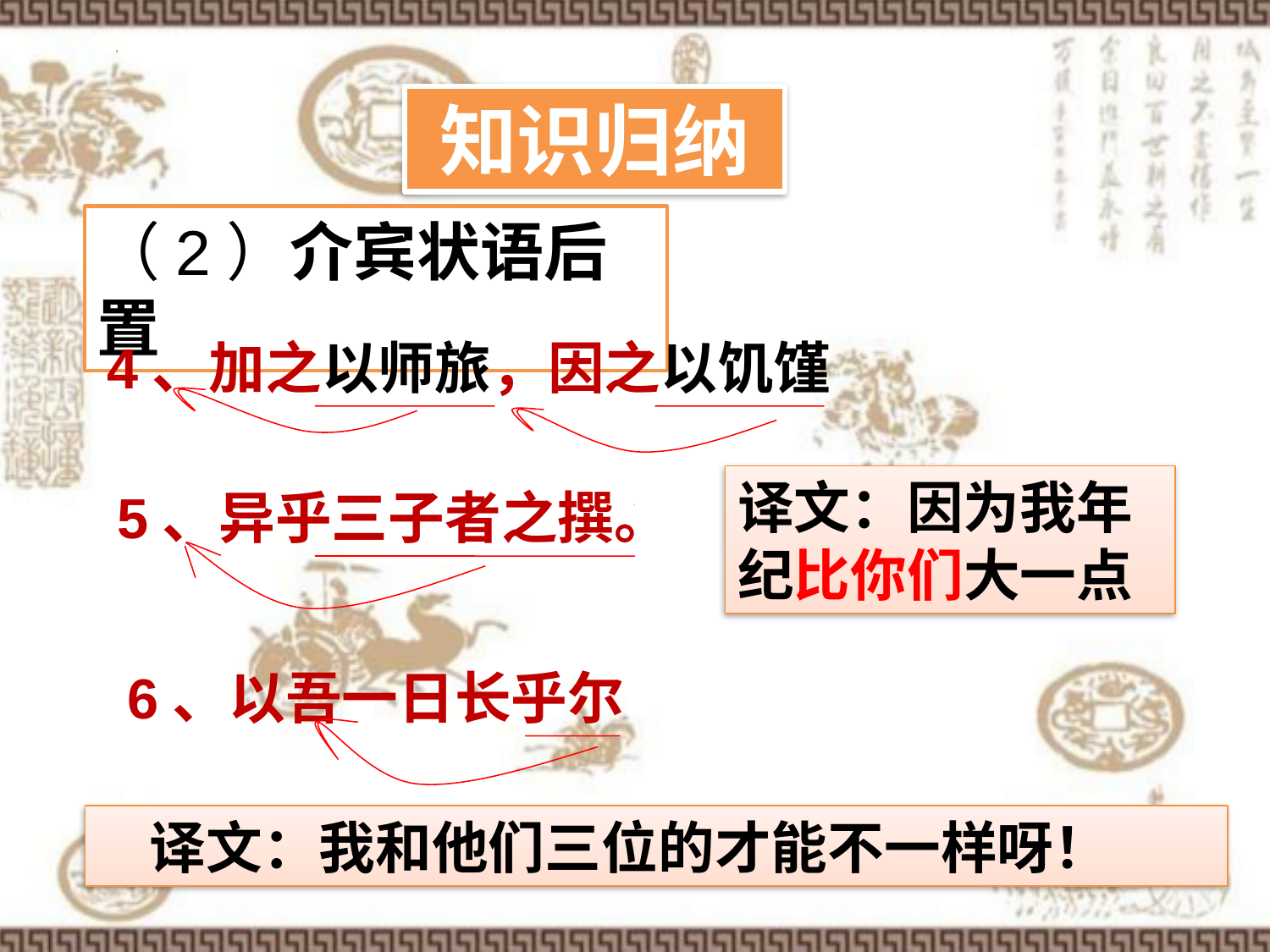

知识归纳
（2）介宾状语后置
4、加之以师旅，因之以饥馑

译文：因为我年纪比你们大一点
5、异乎三子者之撰。

6、以吾一日长乎尔

   译文：我和他们三位的才能不一样呀！